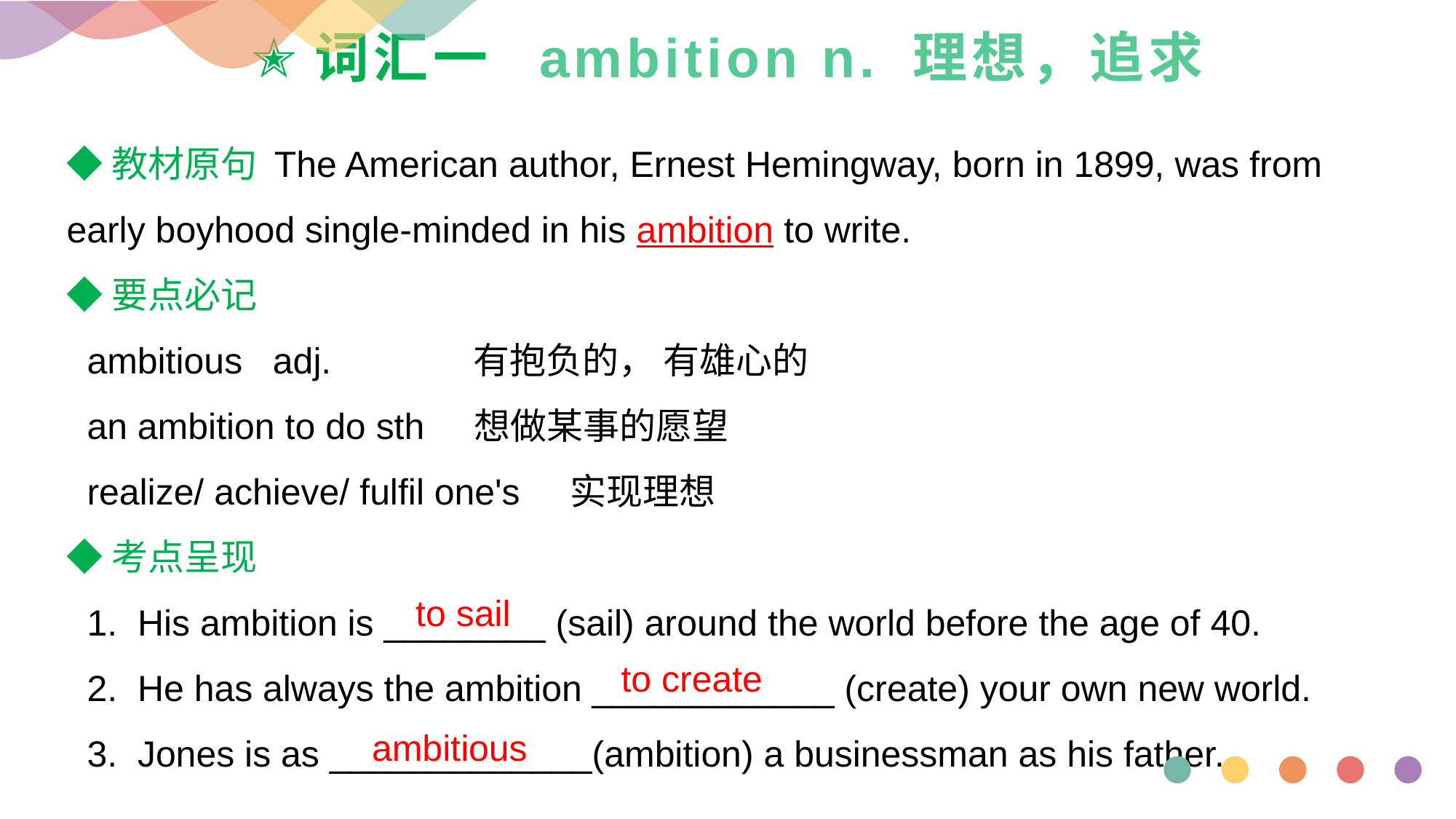

# ✭词汇一  ambition n. 理想，追求
◆教材原句 The American author, Ernest Hemingway, born in 1899, was from early boyhood single-minded in his ambition to write.
◆要点必记
  ambitious   adj.             有抱负的， 有雄心的
  an ambition to do sth    想做某事的愿望
  realize/ achieve/ fulfil one's    实现理想
◆考点呈现
  1.  His ambition is ________ (sail) around the world before the age of 40.
  2.  He has always the ambition ____________ (create) your own new world.
  3.  Jones is as _____________(ambition) a businessman as his father.

 to sail
 to create
 ambitious